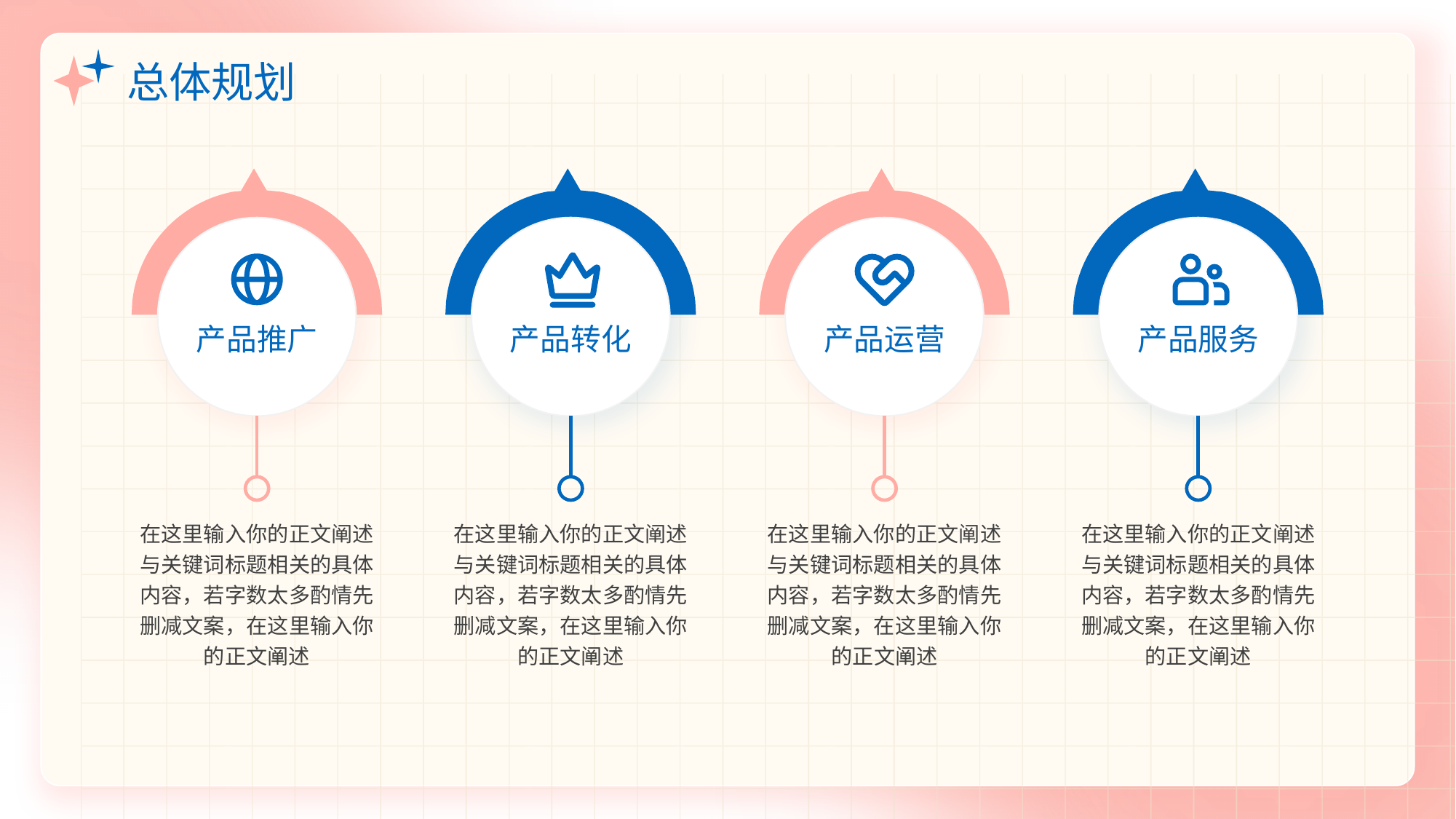

# 总体规划

产品推广
产品运营
产品转化
产品服务

在这里输入你的正文阐述与关键词标题相关的具体内容，若字数太多酌情先删减文案，在这里输入你的正文阐述
在这里输入你的正文阐述与关键词标题相关的具体内容，若字数太多酌情先删减文案，在这里输入你的正文阐述
在这里输入你的正文阐述与关键词标题相关的具体内容，若字数太多酌情先删减文案，在这里输入你的正文阐述
在这里输入你的正文阐述与关键词标题相关的具体内容，若字数太多酌情先删减文案，在这里输入你的正文阐述